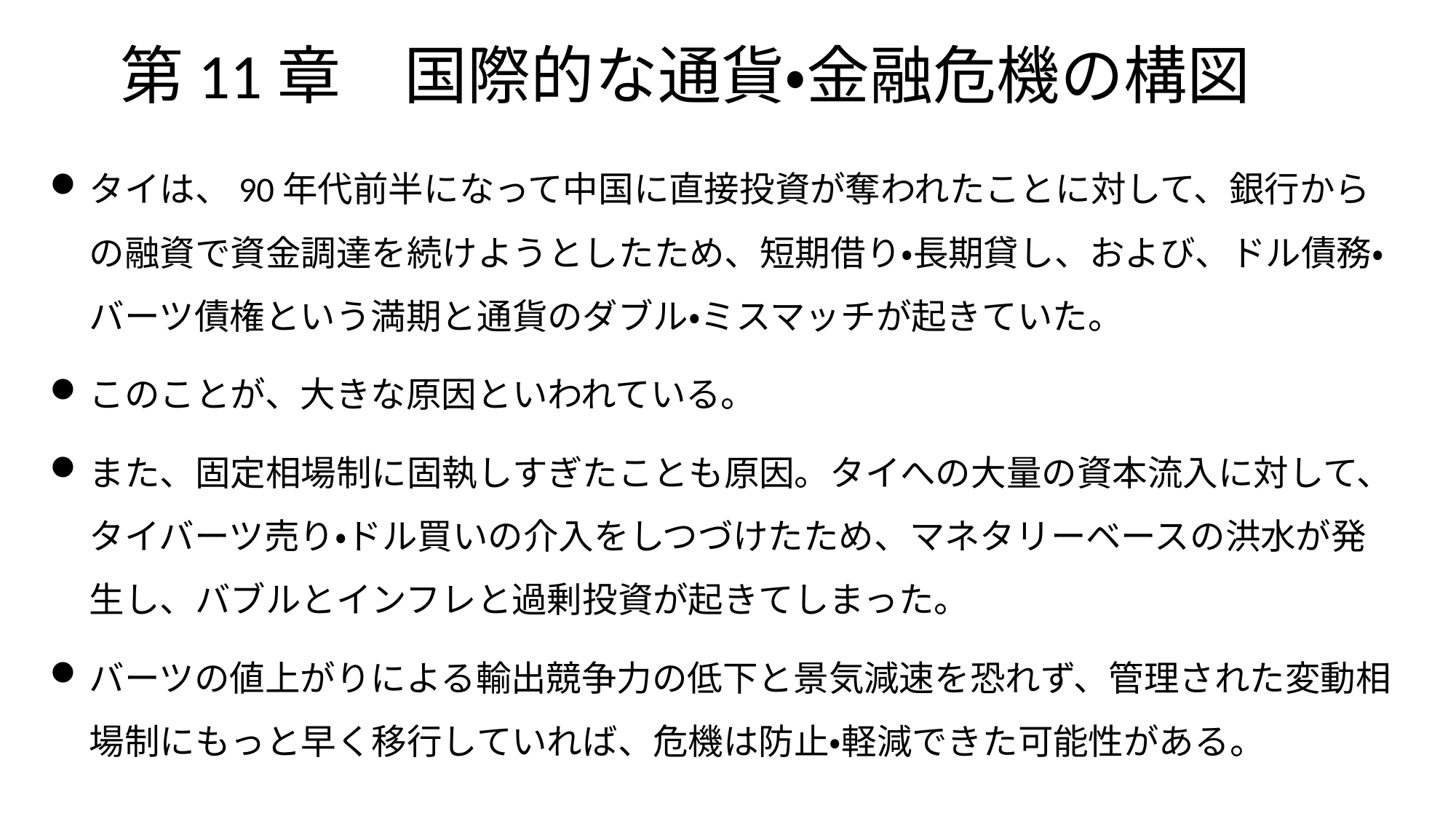

# 第11章　国際的な通貨・金融危機の構図
タイは、90年代前半になって中国に直接投資が奪われたことに対して、銀行からの融資で資金調達を続けようとしたため、短期借り・長期貸し、および、ドル債務・バーツ債権という満期と通貨のダブル・ミスマッチが起きていた。
このことが、大きな原因といわれている。
また、固定相場制に固執しすぎたことも原因。タイへの大量の資本流入に対して、タイバーツ売り・ドル買いの介入をしつづけたため、マネタリーベースの洪水が発生し、バブルとインフレと過剰投資が起きてしまった。
バーツの値上がりによる輸出競争力の低下と景気減速を恐れず、管理された変動相場制にもっと早く移行していれば、危機は防止・軽減できた可能性がある。